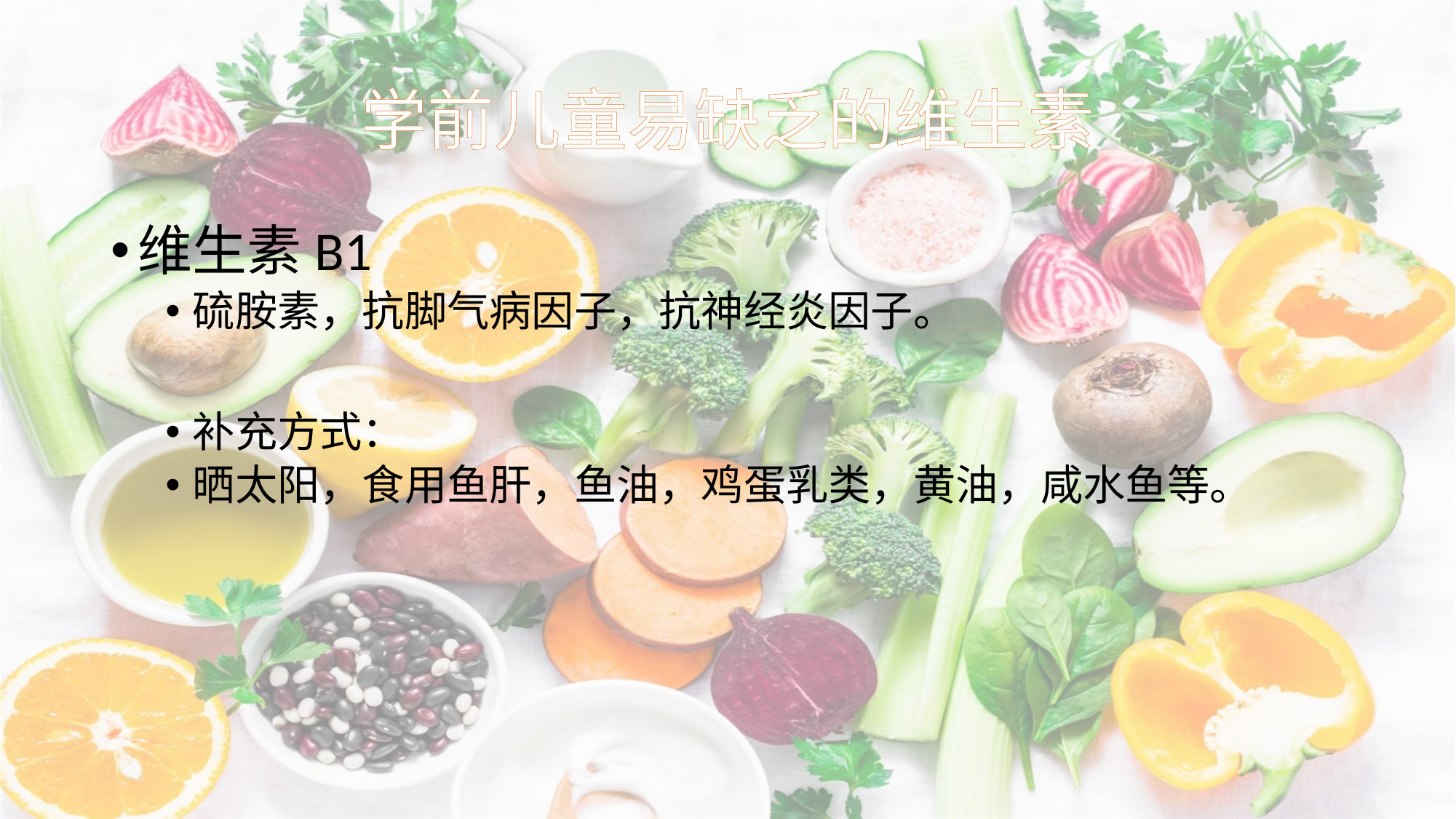

# 学前儿童易缺乏的维生素
维生素B1
硫胺素，抗脚气病因子，抗神经炎因子。

补充方式：
晒太阳，食用鱼肝，鱼油，鸡蛋乳类，黄油，咸水鱼等。